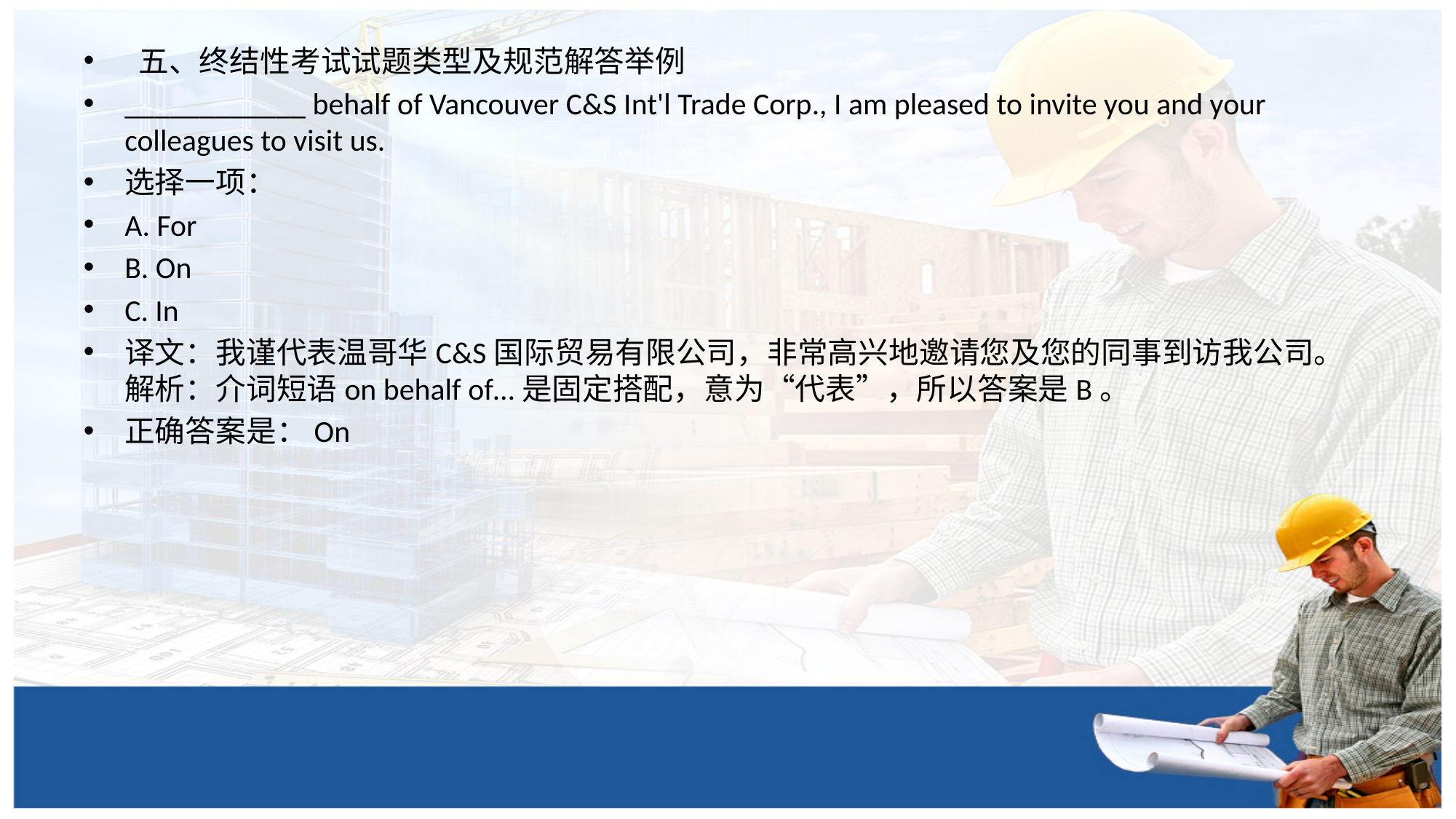

五、终结性考试试题类型及规范解答举例
____________ behalf of Vancouver C&S Int'l Trade Corp., I am pleased to invite you and your colleagues to visit us.
选择一项：
A. For
B. On
C. In
译文：我谨代表温哥华C&S国际贸易有限公司，非常高兴地邀请您及您的同事到访我公司。
解析：介词短语on behalf of…是固定搭配，意为“代表”，所以答案是B。
正确答案是：On